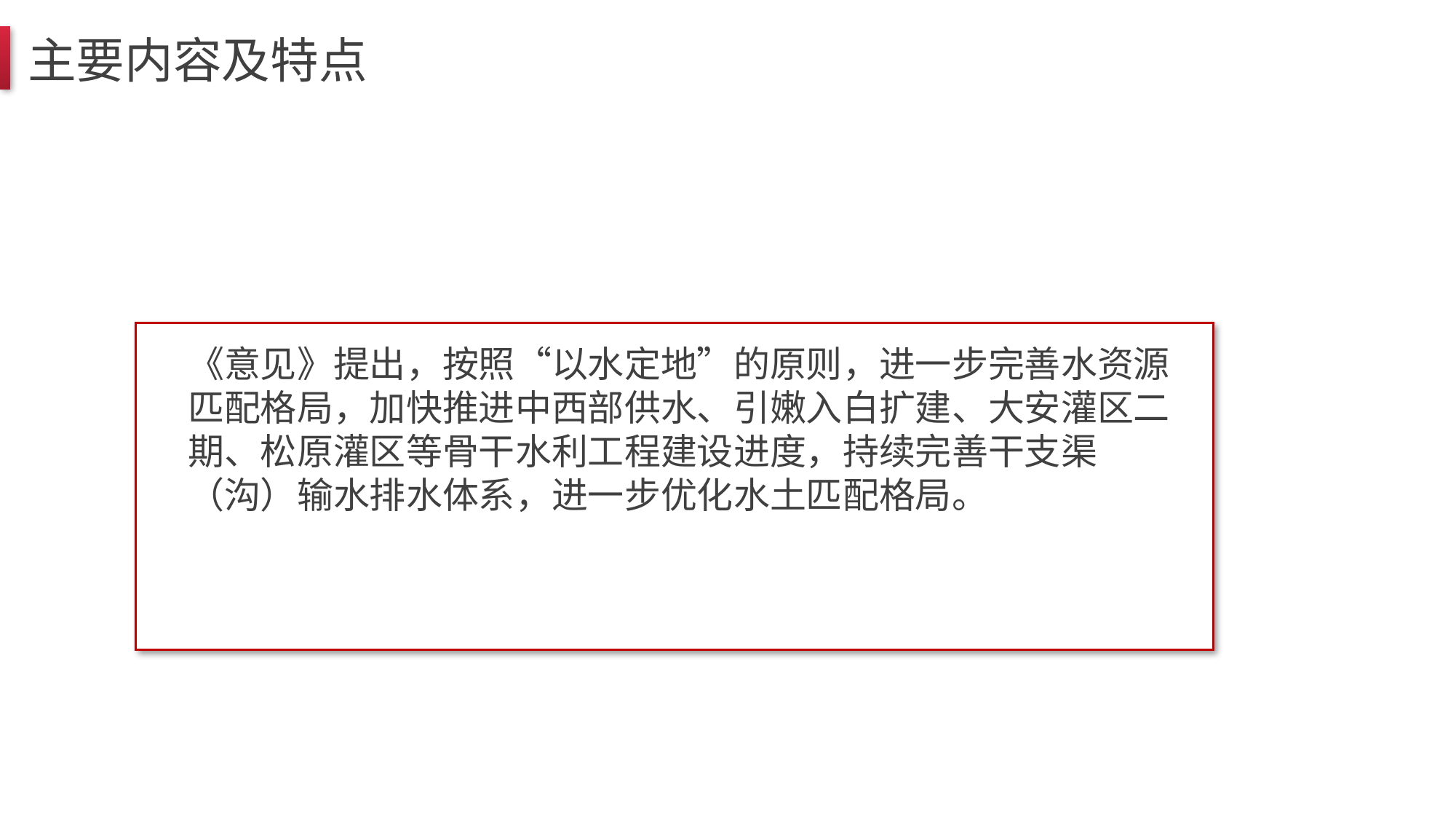

主要内容及特点

《意见》提出，按照“以水定地”的原则，进一步完善水资源匹配格局，加快推进中西部供水、引嫩入白扩建、大安灌区二期、松原灌区等骨干水利工程建设进度，持续完善干支渠（沟）输水排水体系，进一步优化水土匹配格局。